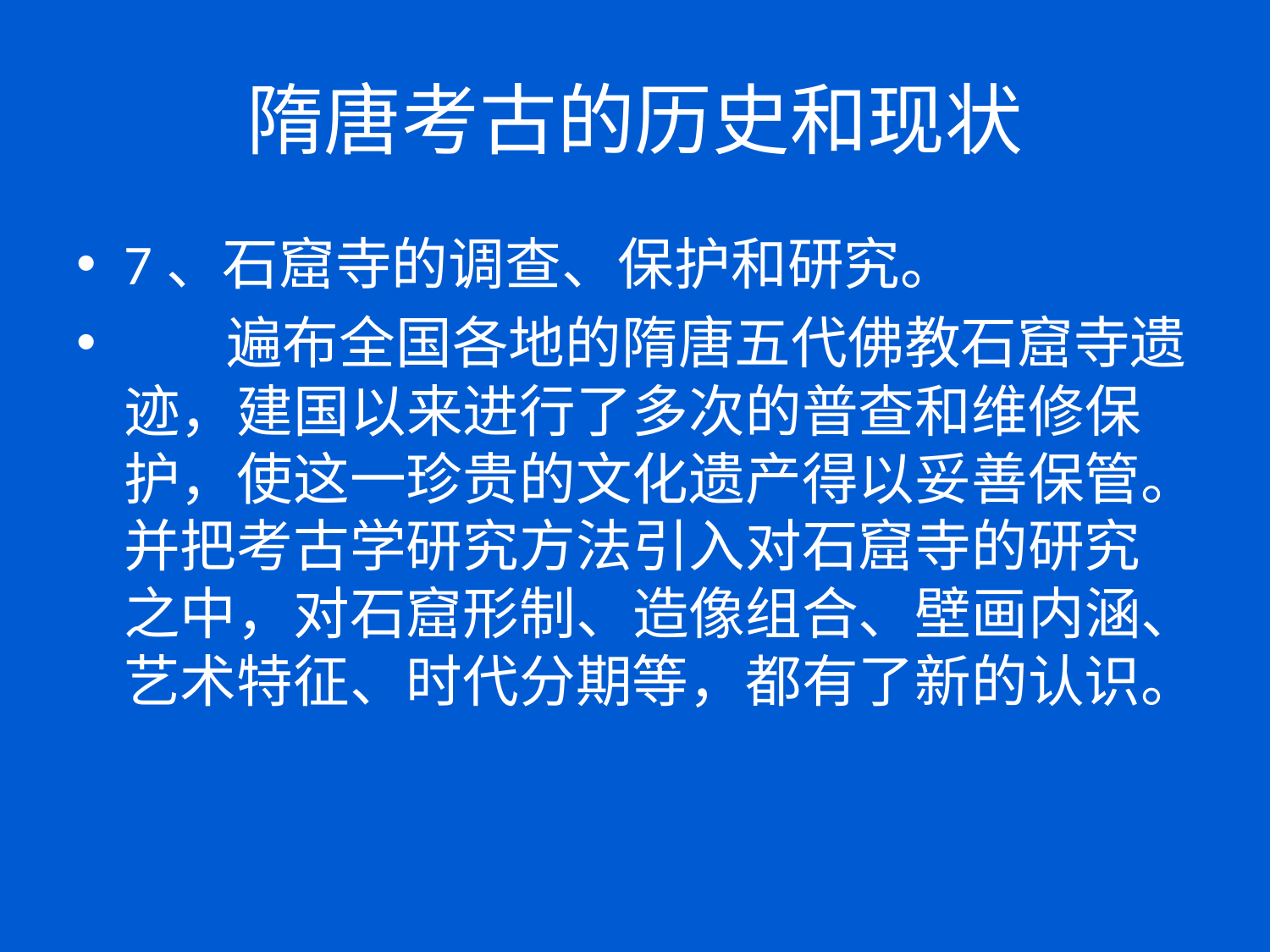

# 隋唐考古的历史和现状
7、石窟寺的调查、保护和研究。
       遍布全国各地的隋唐五代佛教石窟寺遗迹，建国以来进行了多次的普查和维修保护，使这一珍贵的文化遗产得以妥善保管。并把考古学研究方法引入对石窟寺的研究之中，对石窟形制、造像组合、壁画内涵、艺术特征、时代分期等，都有了新的认识。